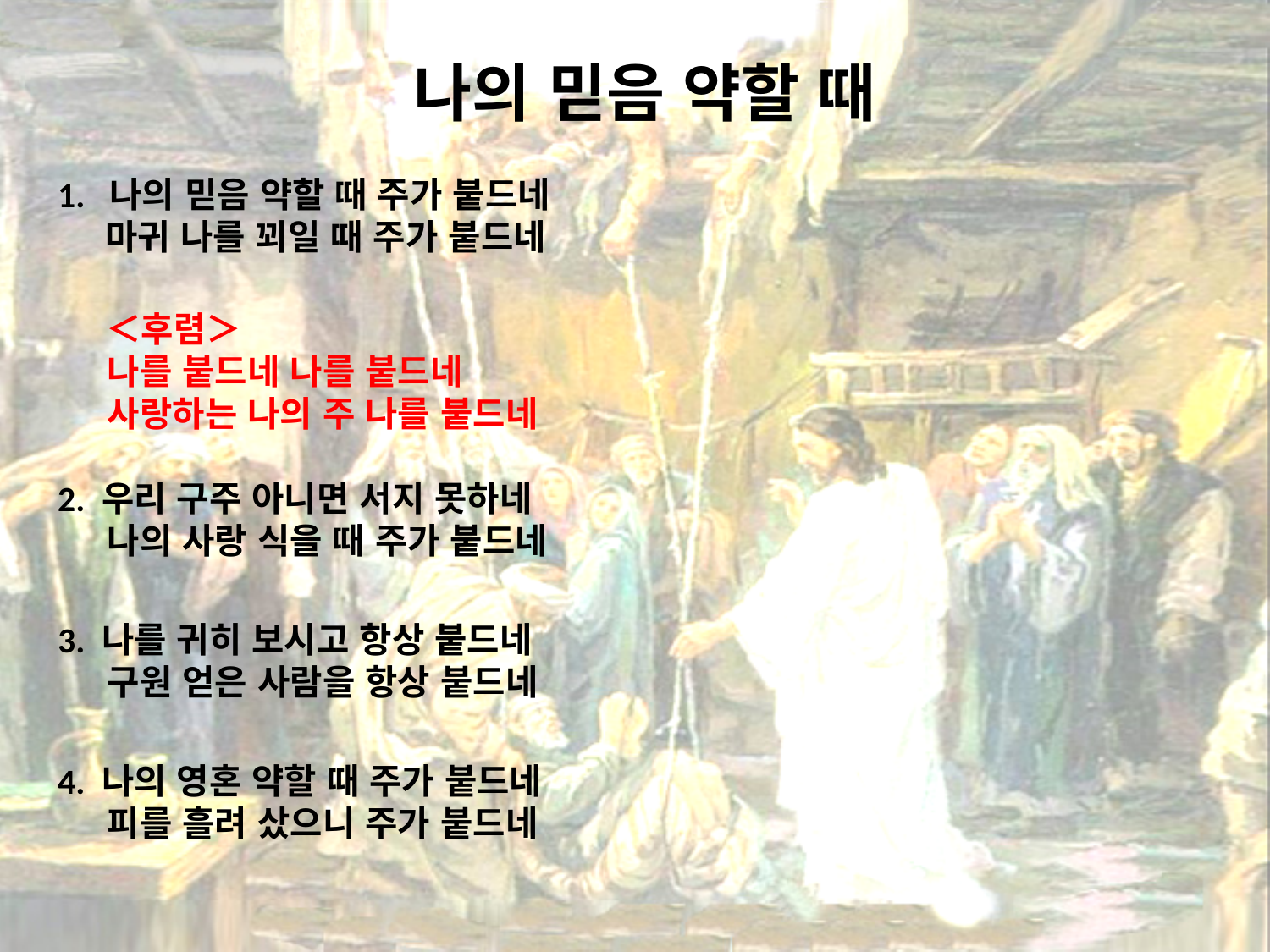

# 나의 믿음 약할 때
1.  나의 믿음 약할 때 주가 붙드네
 마귀 나를 꾀일 때 주가 붙드네
    ＜후렴＞
     나를 붙드네 나를 붙드네
     사랑하는 나의 주 나를 붙드네
2. 우리 구주 아니면 서지 못하네
     나의 사랑 식을 때 주가 붙드네

3. 나를 귀히 보시고 항상 붙드네
     구원 얻은 사람을 항상 붙드네

4. 나의 영혼 약할 때 주가 붙드네
     피를 흘려 샀으니 주가 붙드네